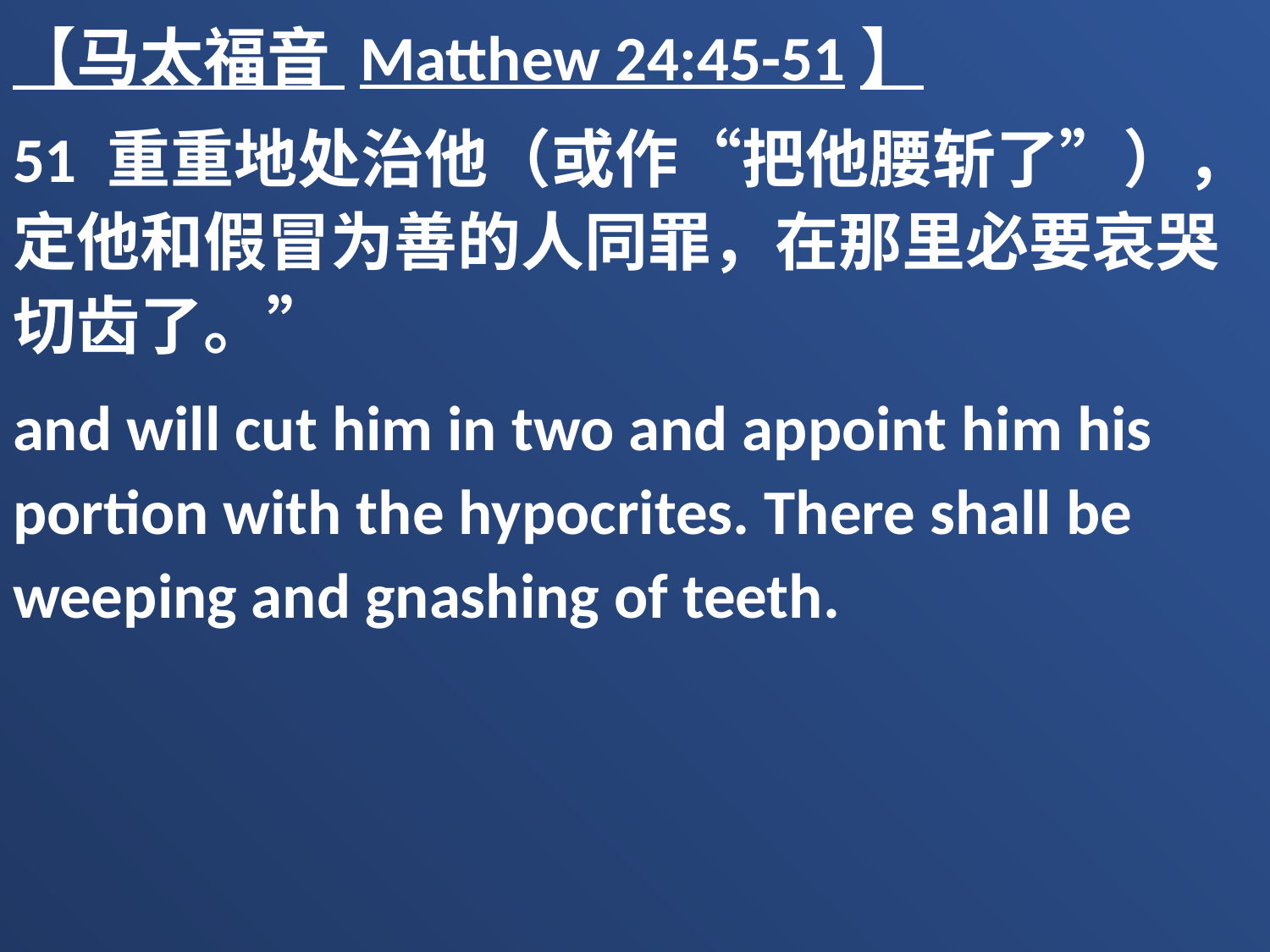

【马太福音 Matthew 24:45-51】
51 重重地处治他（或作“把他腰斩了”），定他和假冒为善的人同罪，在那里必要哀哭切齿了。”
and will cut him in two and appoint him his portion with the hypocrites. There shall be weeping and gnashing of teeth.